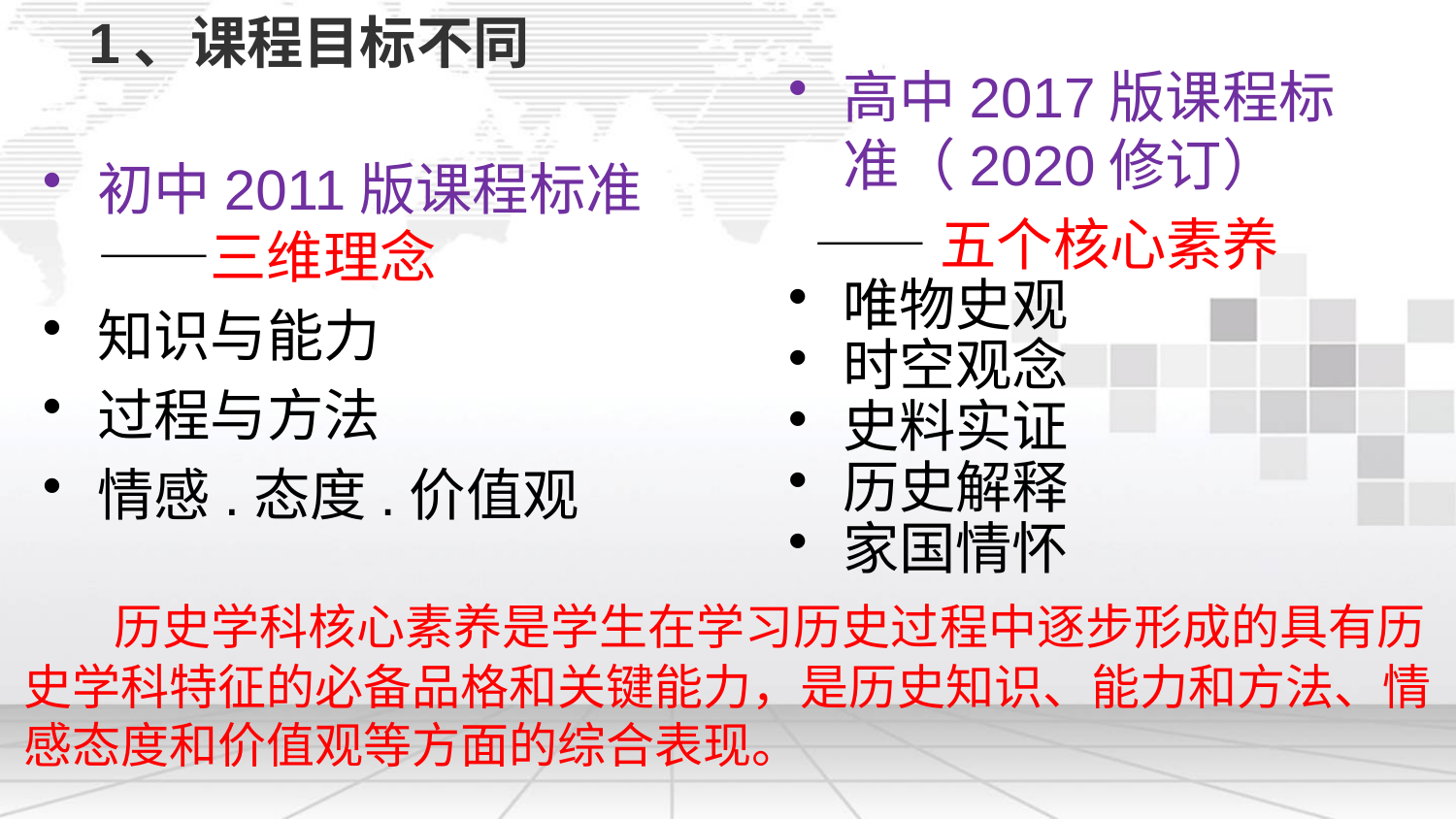

1、课程目标不同
高中2017版课程标准（2020修订）
  ——五个核心素养
唯物史观
时空观念
史料实证
历史解释
家国情怀

初中2011版课程标准——三维理念
知识与能力
过程与方法
情感.态度.价值观
      历史学科核心素养是学生在学习历史过程中逐步形成的具有历史学科特征的必备品格和关键能力，是历史知识、能力和方法、情感态度和价值观等方面的综合表现。